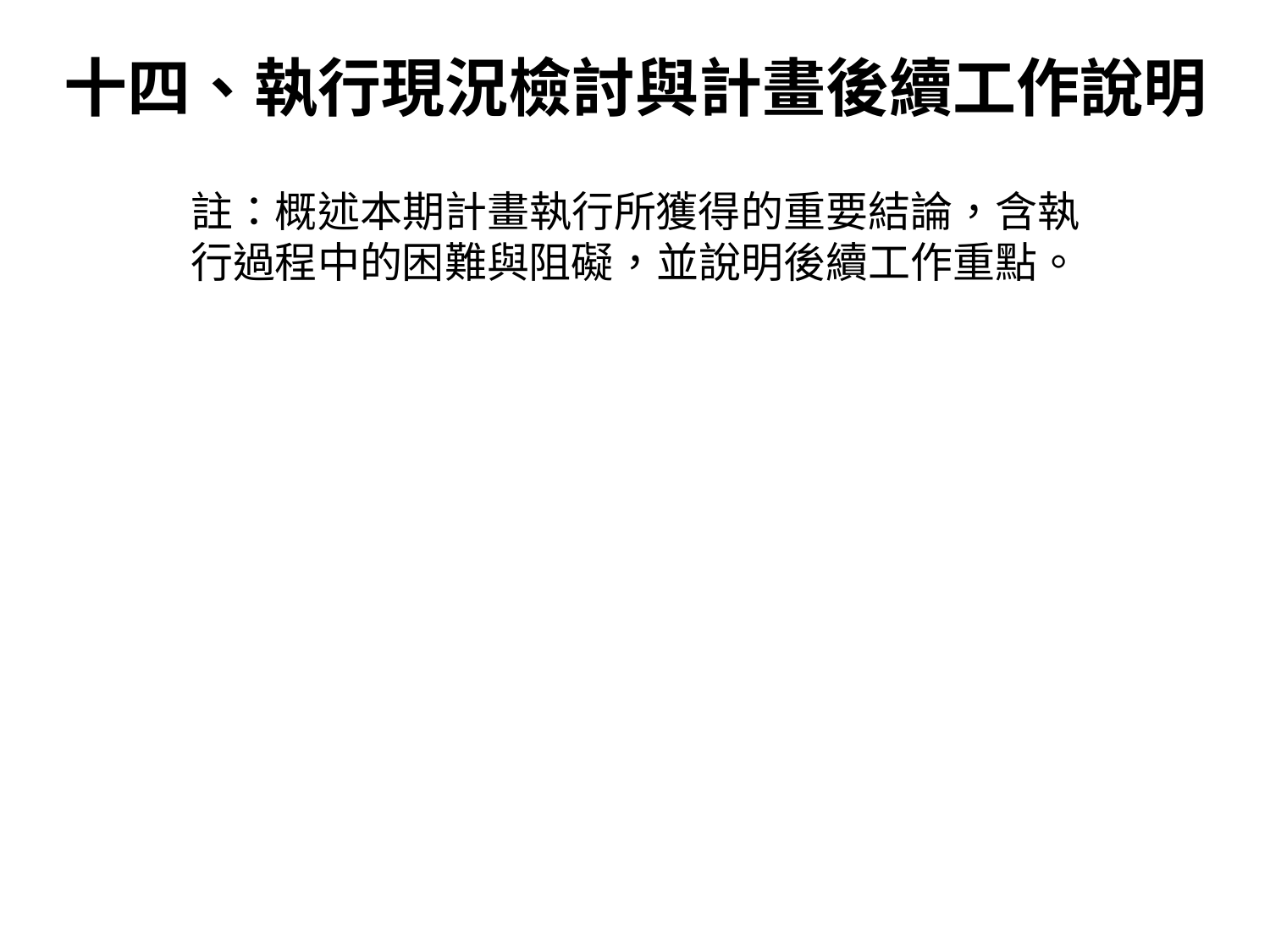

十四、執行現況檢討與計畫後續工作說明
註：概述本期計畫執行所獲得的重要結論，含執行過程中的困難與阻礙，並說明後續工作重點。